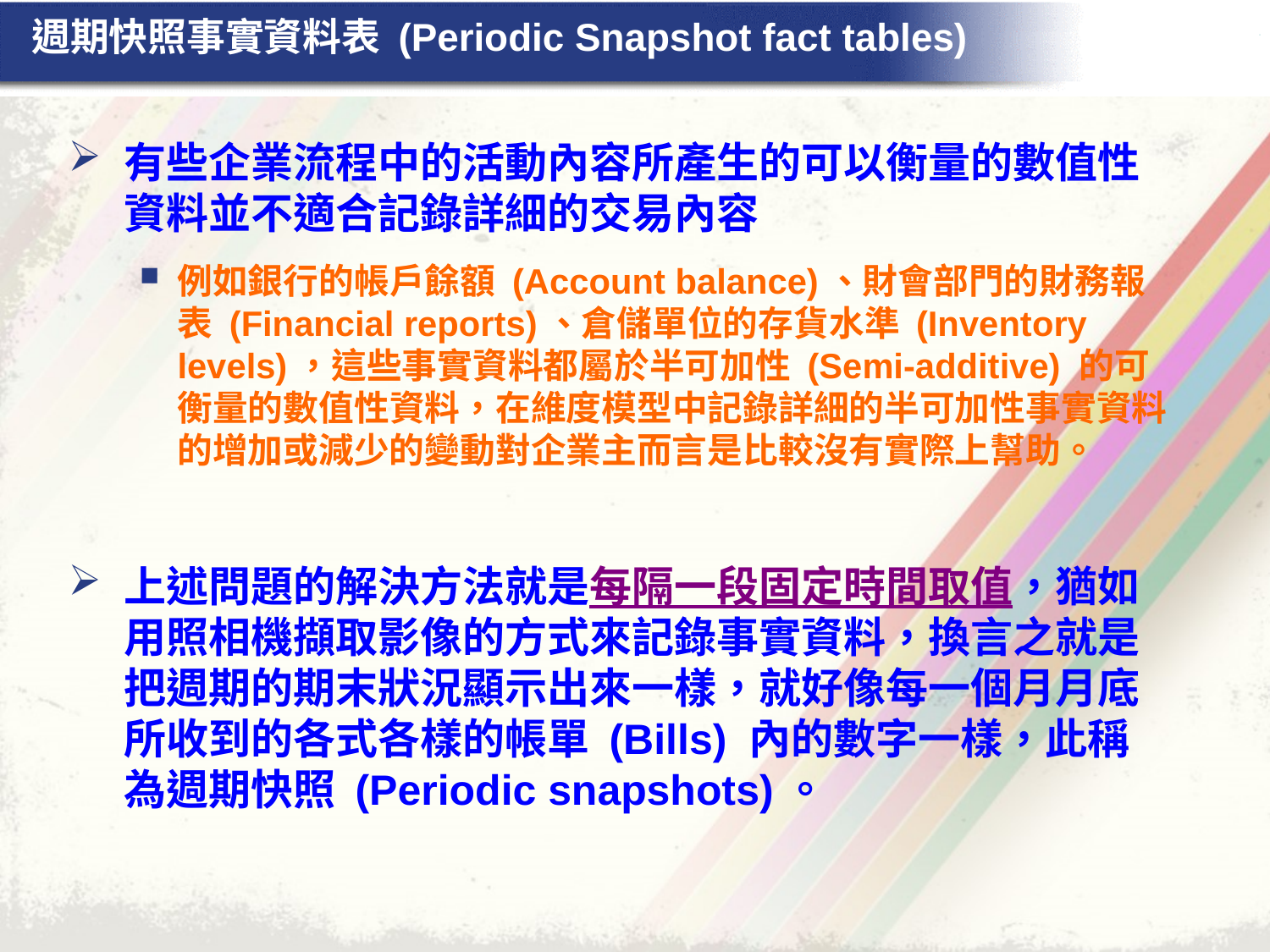

# 週期快照事實資料表 (Periodic Snapshot fact tables)
有些企業流程中的活動內容所產生的可以衡量的數值性資料並不適合記錄詳細的交易內容
例如銀行的帳戶餘額 (Account balance)、財會部門的財務報表 (Financial reports)、倉儲單位的存貨水準 (Inventory levels)，這些事實資料都屬於半可加性 (Semi-additive) 的可衡量的數值性資料，在維度模型中記錄詳細的半可加性事實資料的增加或減少的變動對企業主而言是比較沒有實際上幫助。

上述問題的解決方法就是每隔一段固定時間取值，猶如用照相機擷取影像的方式來記錄事實資料，換言之就是把週期的期末狀況顯示出來一樣，就好像每一個月月底所收到的各式各樣的帳單 (Bills) 內的數字一樣，此稱為週期快照 (Periodic snapshots)。